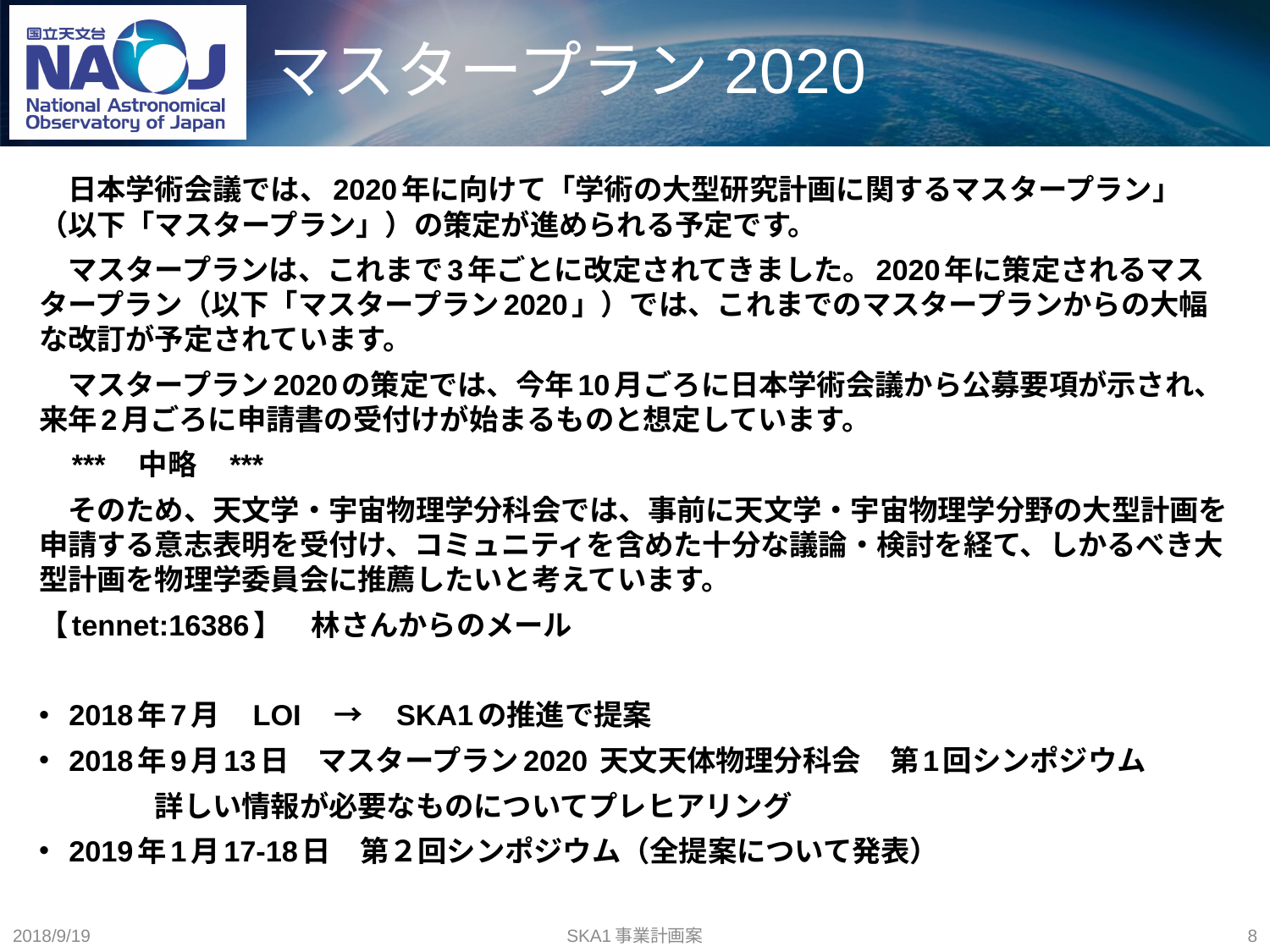

# マスタープラン2020
　日本学術会議では、2020年に向けて「学術の大型研究計画に関するマスタープラン」（以下「マスタープラン」）の策定が進められる予定です。
　マスタープランは、これまで3年ごとに改定されてきました。2020年に策定されるマスタープラン（以下「マスタープラン2020」）では、これまでのマスタープランからの大幅な改訂が予定されています。
　マスタープラン2020の策定では、今年10月ごろに日本学術会議から公募要項が示され、来年2月ごろに申請書の受付けが始まるものと想定しています。
　***　中略　***
　そのため、天文学・宇宙物理学分科会では、事前に天文学・宇宙物理学分野の大型計画を申請する意志表明を受付け、コミュニティを含めた十分な議論・検討を経て、しかるべき大型計画を物理学委員会に推薦したいと考えています。
【tennet:16386】　林さんからのメール

2018年7月　LOI　→　SKA1の推進で提案
2018年9月13日　マスタープラン2020 天文天体物理分科会　第1回シンポジウム
　　　　詳しい情報が必要なものについてプレヒアリング
2019年1月17-18日　第２回シンポジウム（全提案について発表）

SKA1事業計画案
2018/9/19
8